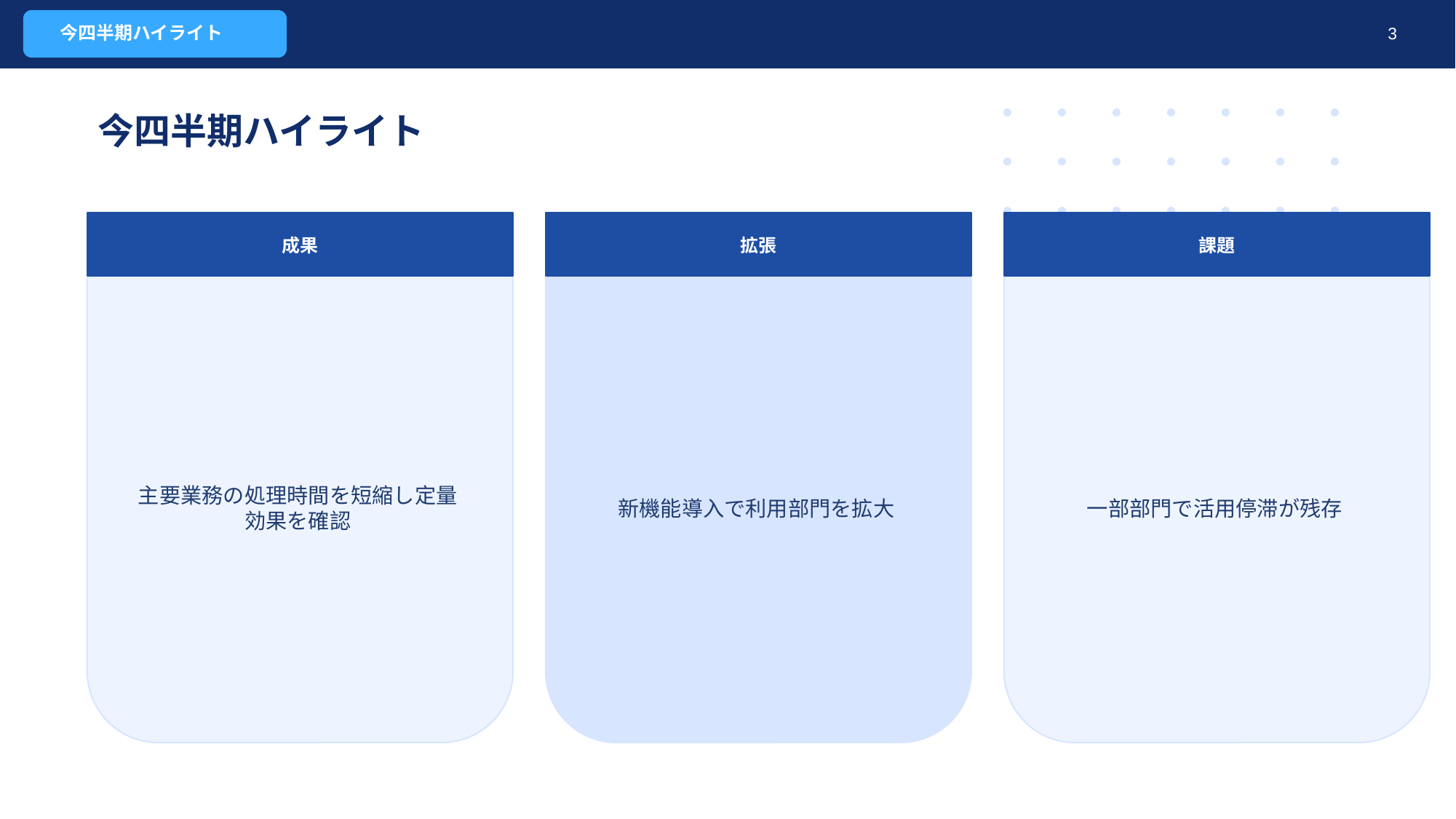

今四半期ハイライト
3
今四半期ハイライト

成果
拡張
課題

主要業務の処理時間を短縮し定量効果を確認
新機能導入で利用部門を拡大
一部部門で活用停滞が残存